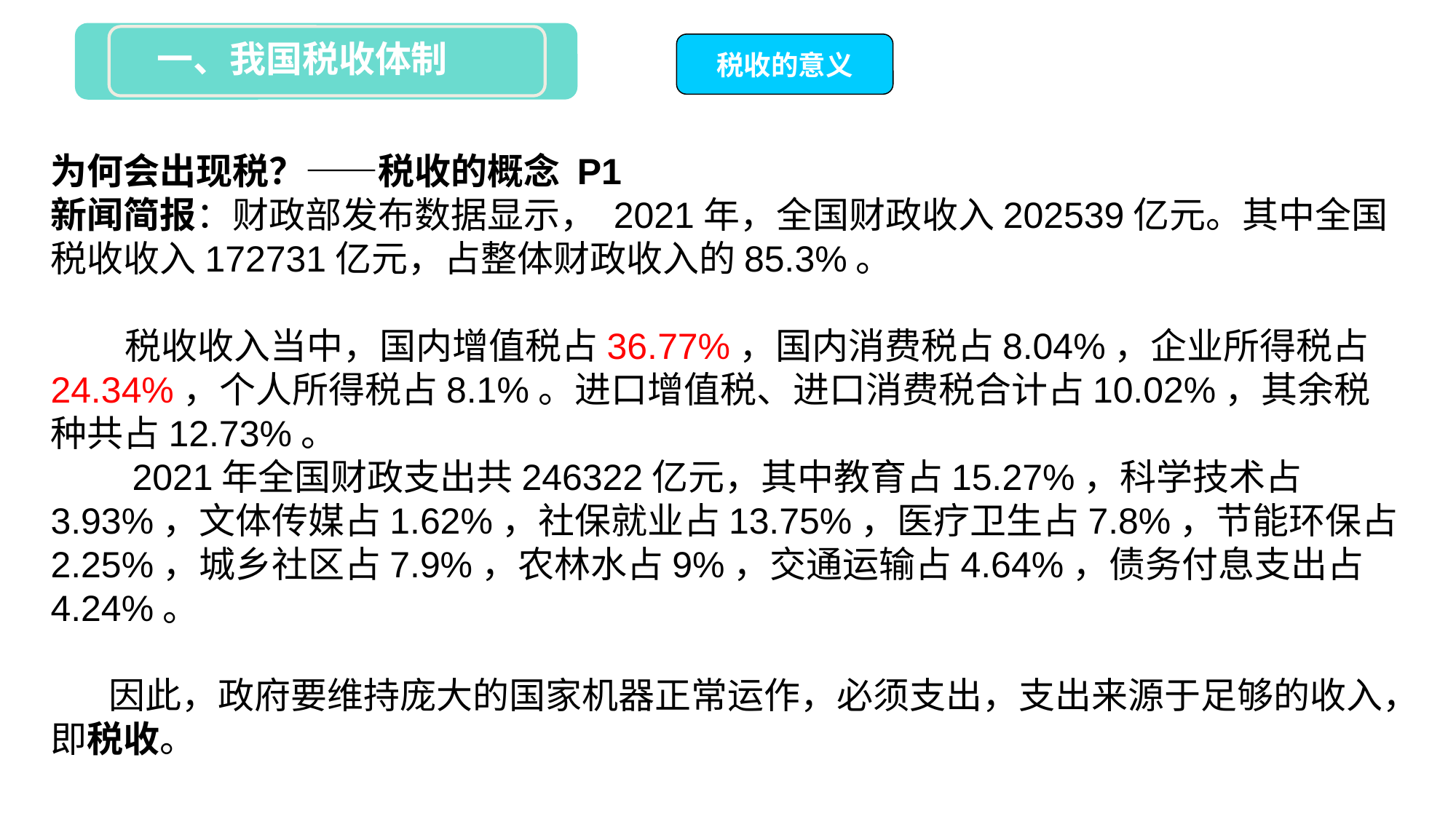

一、我国税收体制
税收的意义
为何会出现税？——税收的概念 P1
新闻简报：财政部发布数据显示， 2021年，全国财政收入202539亿元。其中全国税收收入172731亿元，占整体财政收入的85.3%。

        税收收入当中，国内增值税占36.77%，国内消费税占8.04%，企业所得税占24.34%，个人所得税占8.1%。进口增值税、进口消费税合计占10.02%，其余税种共占12.73%。
        2021年全国财政支出共246322亿元，其中教育占15.27%，科学技术占3.93%，文体传媒占1.62%，社保就业占13.75%，医疗卫生占7.8%，节能环保占2.25%，城乡社区占7.9%，农林水占9%，交通运输占4.64%，债务付息支出占4.24%。

      因此，政府要维持庞大的国家机器正常运作，必须支出，支出来源于足够的收入，即税收。